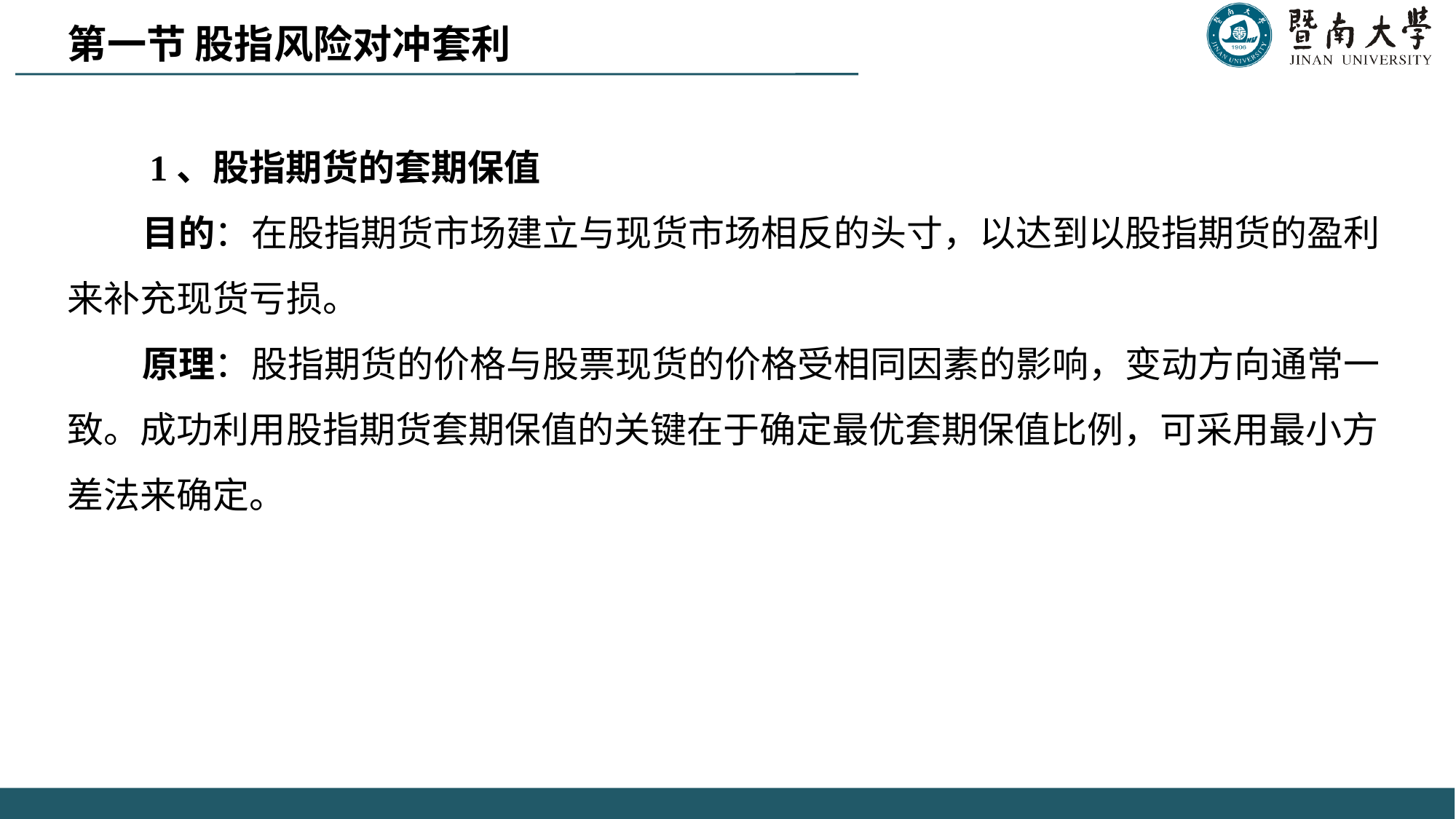

第一节 股指风险对冲套利
         1、股指期货的套期保值
        目的：在股指期货市场建立与现货市场相反的头寸，以达到以股指期货的盈利来补充现货亏损。
        原理：股指期货的价格与股票现货的价格受相同因素的影响，变动方向通常一致。成功利用股指期货套期保值的关键在于确定最优套期保值比例，可采用最小方差法来确定。